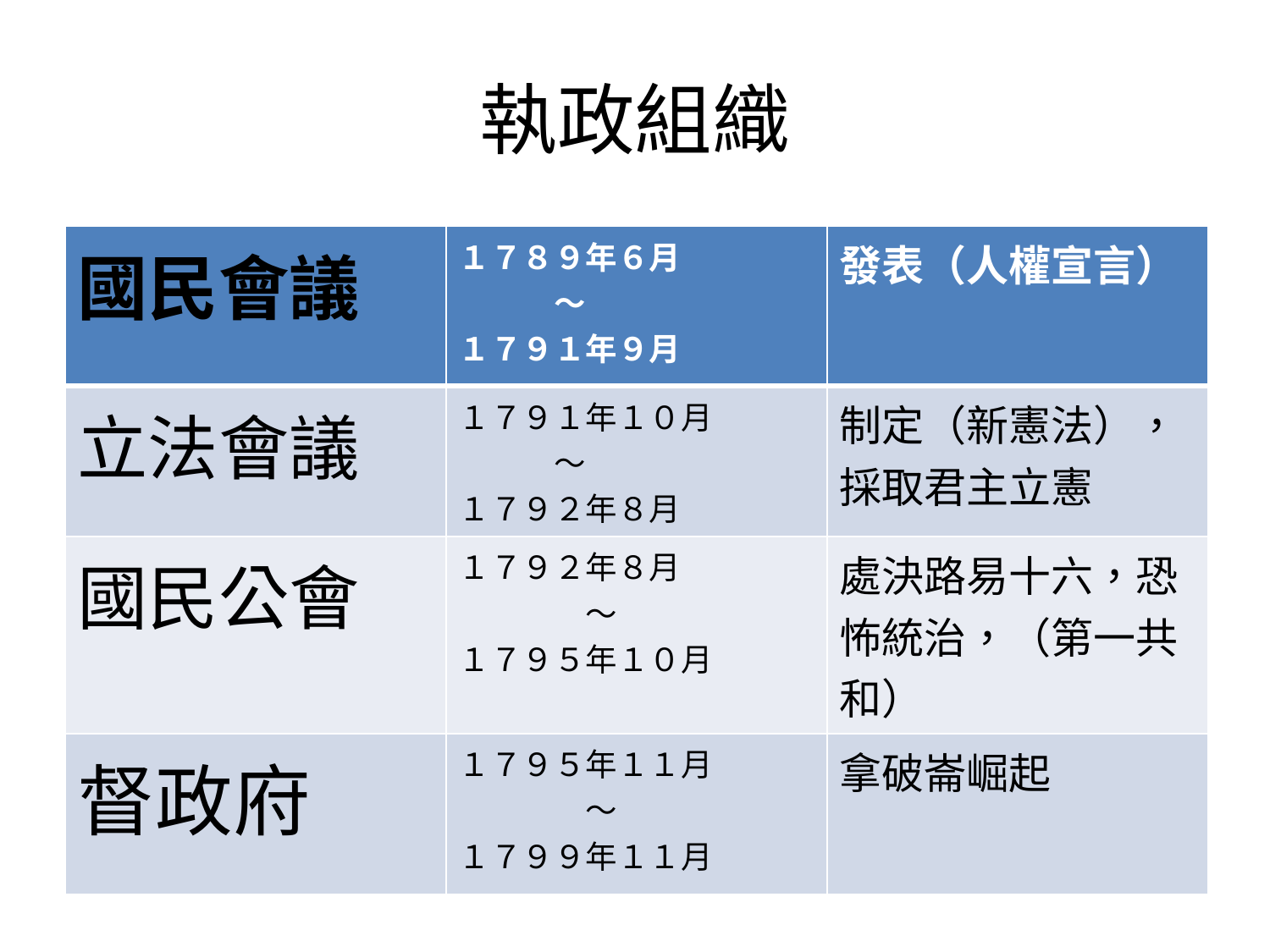

# 執政組織
| 國民會議 | １７８９年６月 　　　～ １７９１年９月 | 發表（人權宣言） |
| --- | --- | --- |
| 立法會議 | １７９１年１０月　　 　　　～ １７９２年８月 | 制定（新憲法），採取君主立憲 |
| 國民公會 | １７９２年８月 　　　　～ １７９５年１０月 | 處決路易十六，恐怖統治，（第一共和） |
| 督政府 | １７９５年１１月 　　　　～ １７９９年１１月 | 拿破崙崛起 |